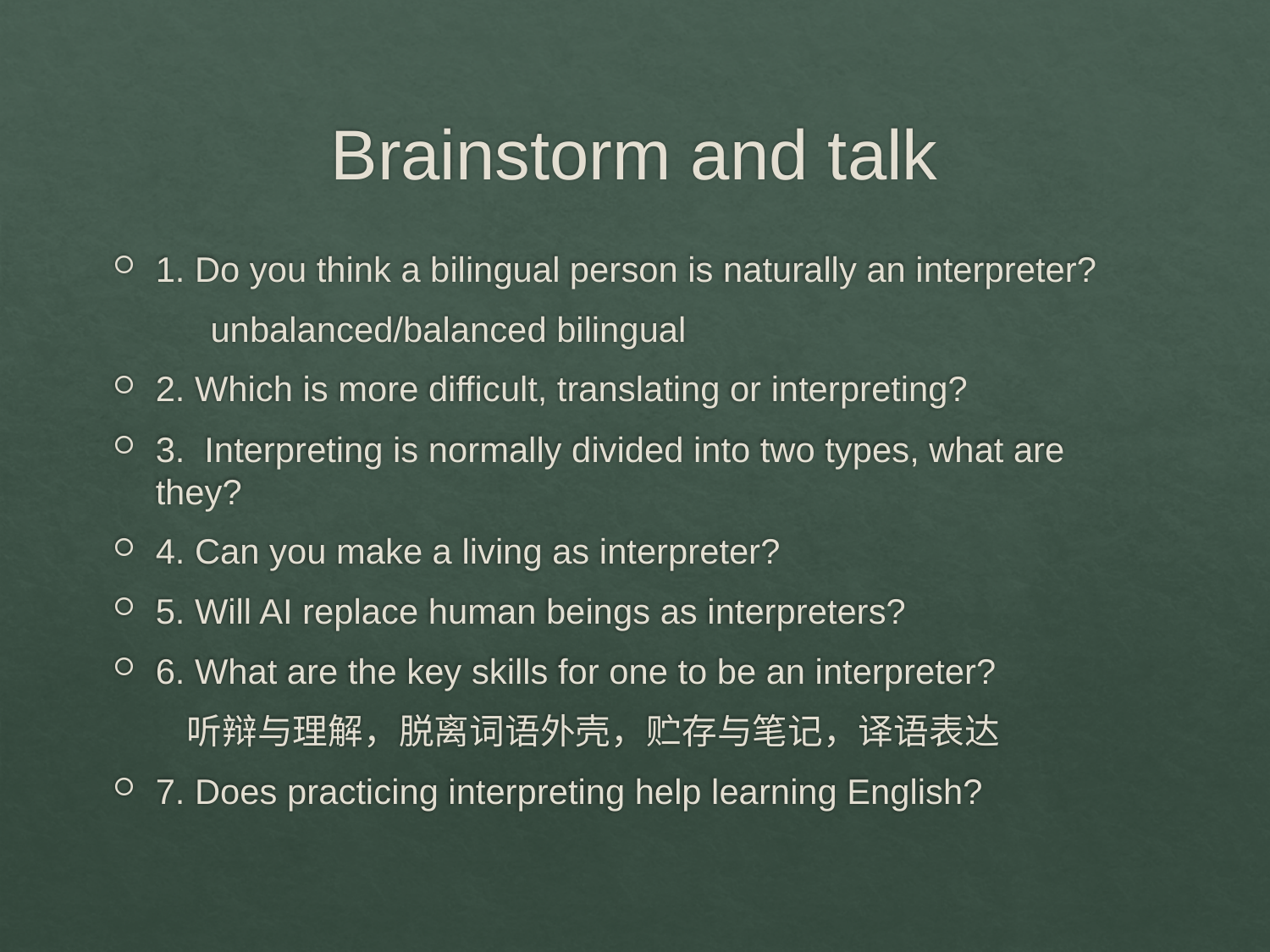

# Brainstorm and talk
1. Do you think a bilingual person is naturally an interpreter?
          unbalanced/balanced bilingual
2. Which is more difficult, translating or interpreting?
3.  Interpreting is normally divided into two types, what are they?
4. Can you make a living as interpreter?
5. Will AI replace human beings as interpreters?
6. What are the key skills for one to be an interpreter?
         听辩与理解，脱离词语外壳，贮存与笔记，译语表达
7. Does practicing interpreting help learning English?